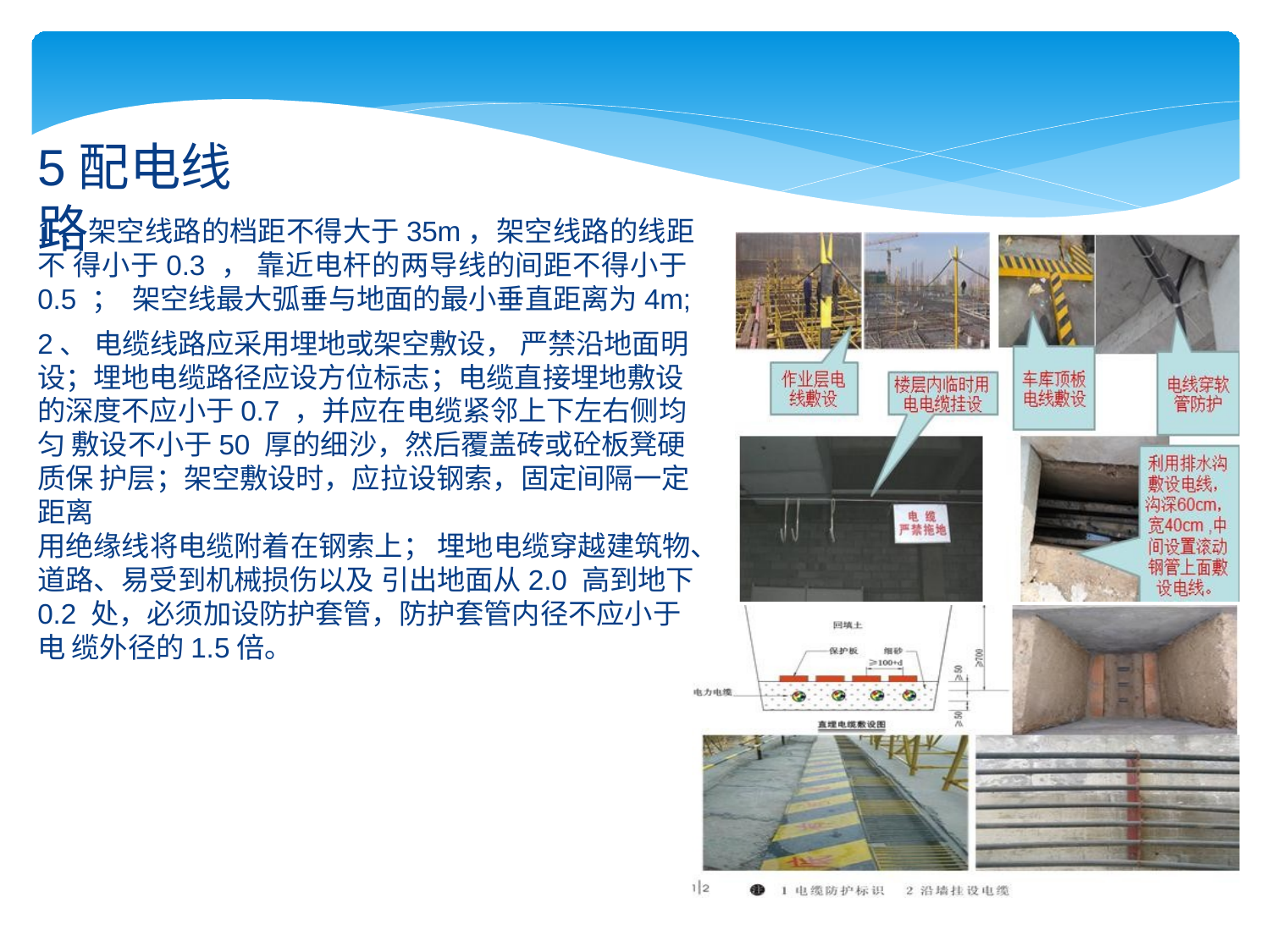

# 5配电线路
1、架空线路的档距不得大于35m，架空线路的线距不 得小于0.3 ， 靠近电杆的两导线的间距不得小于0.5 ；  架空线最大弧垂与地面的最小垂直距离为4m;
2、 电缆线路应采用埋地或架空敷设， 严禁沿地面明 设；埋地电缆路径应设方位标志；电缆直接埋地敷设 的深度不应小于0.7 ，并应在电缆紧邻上下左右侧均匀 敷设不小于50 厚的细沙，然后覆盖砖或砼板凳硬质保 护层；架空敷设时，应拉设钢索，固定间隔一定距离
用绝缘线将电缆附着在钢索上； 埋地电缆穿越建筑物、 道路、易受到机械损伤以及引出地面从2.0 高到地下
0.2 处，必须加设防护套管，防护套管内径不应小于电 缆外径的1.5倍。